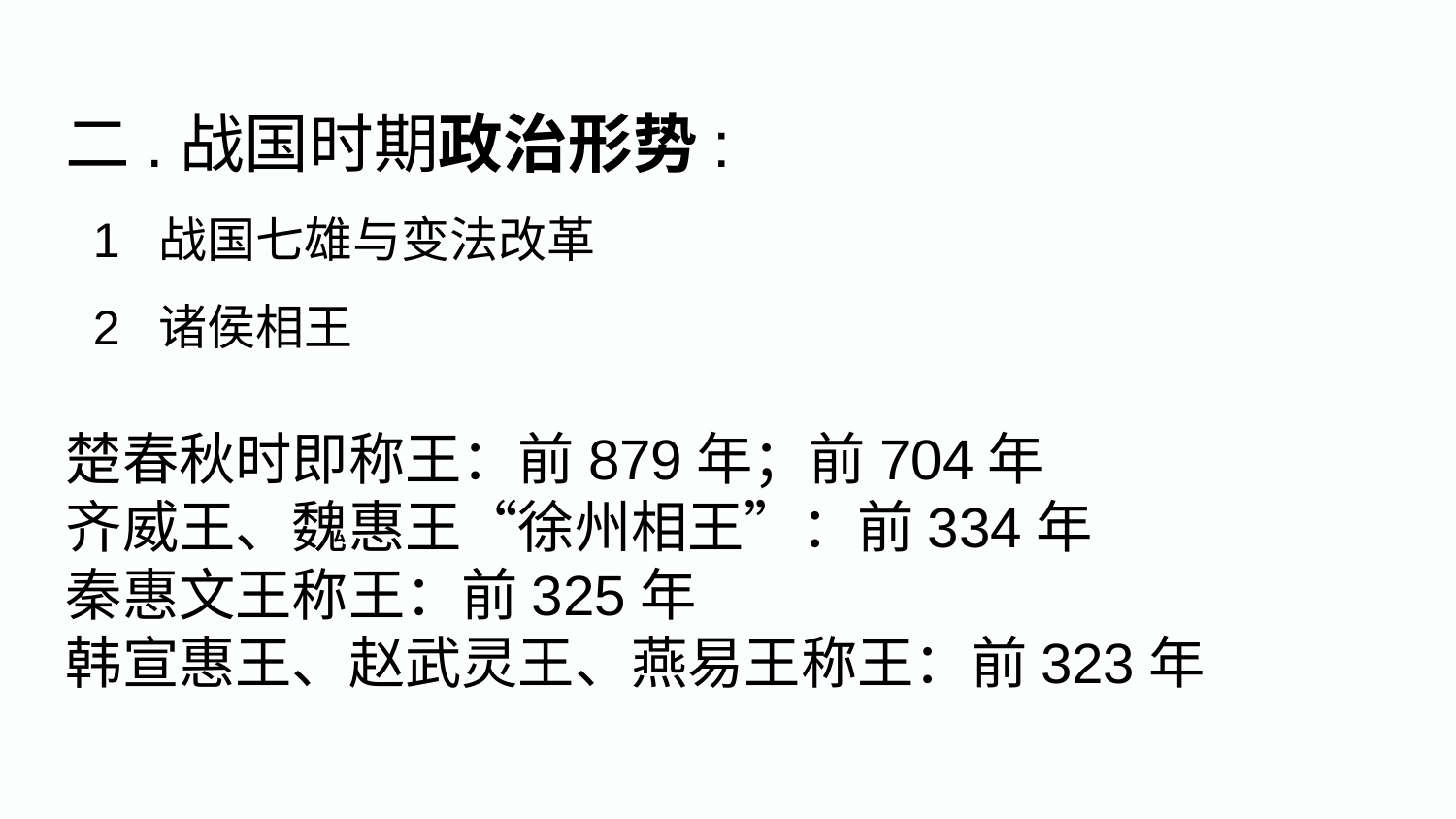

二.战国时期政治形势:
  1  战国七雄与变法改革
  2  诸侯相王

楚春秋时即称王：前879年；前704年
齐威王、魏惠王“徐州相王”：前334年
秦惠文王称王：前325年
韩宣惠王、赵武灵王、燕易王称王：前323年